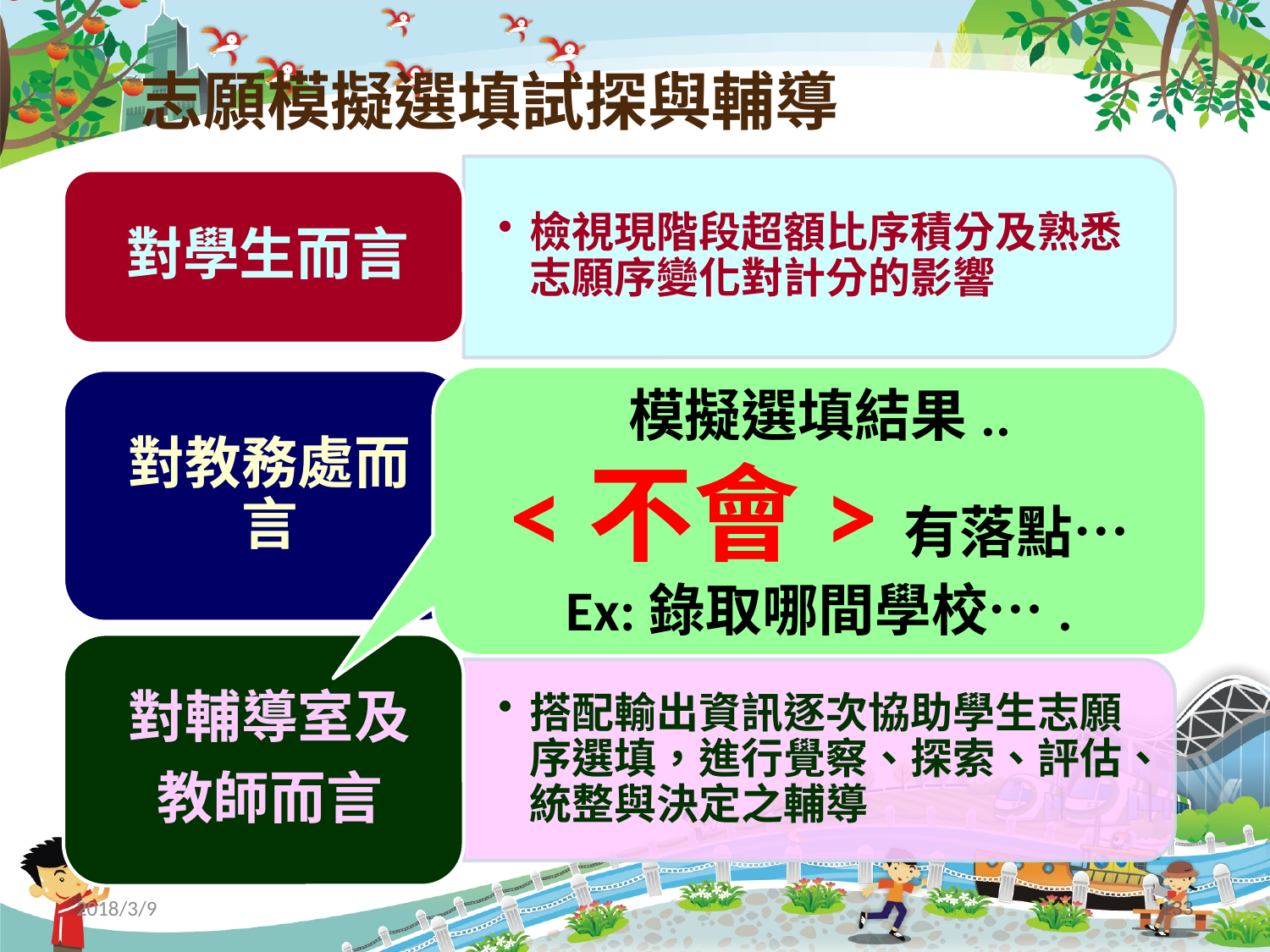

志願模擬選填試探與輔導
檢視現階段超額比序積分及熟悉志願序變化對計分的影響
對學生而言
提前分段上傳與檢校學生基本資料及超額比序資料與積分
對教務處而言
搭配輸出資訊逐次協助學生志願序選填，進行覺察、探索、評估、統整與決定之輔導
對輔導室及
教師而言
模擬選填結果..
<不會>有落點…
Ex:錄取哪間學校….
2018/3/9
133